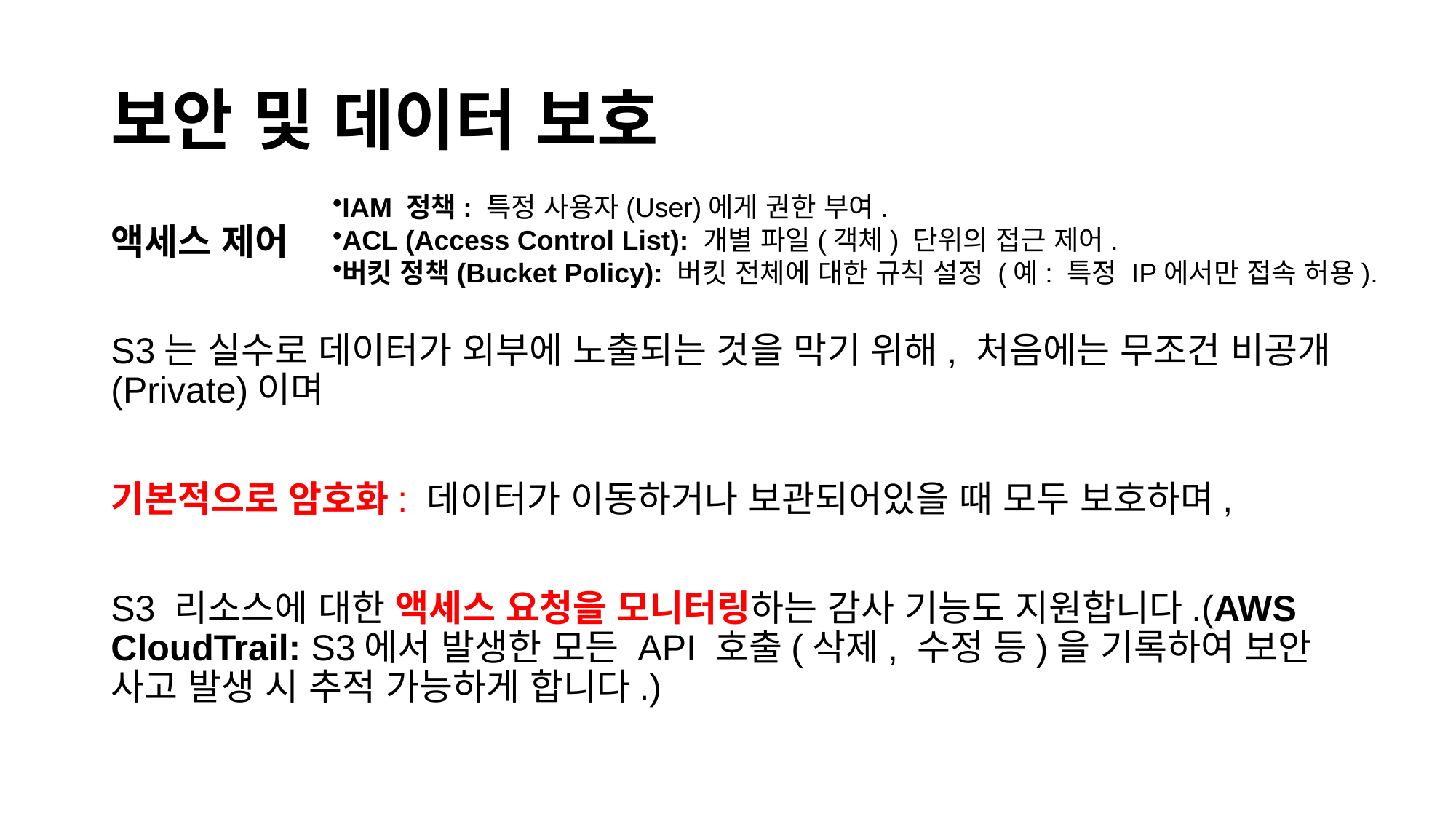

# 보안 및 데이터 보호
IAM 정책: 특정 사용자(User)에게 권한 부여.
ACL (Access Control List): 개별 파일(객체) 단위의 접근 제어.
버킷 정책(Bucket Policy): 버킷 전체에 대한 규칙 설정 (예: 특정 IP에서만 접속 허용).
액세스 제어

S3는 실수로 데이터가 외부에 노출되는 것을 막기 위해, 처음에는 무조건 비공개(Private)이며

기본적으로 암호화: 데이터가 이동하거나 보관되어있을 때 모두 보호하며,

S3 리소스에 대한 액세스 요청을 모니터링하는 감사 기능도 지원합니다.(AWS CloudTrail: S3에서 발생한 모든 API 호출(삭제, 수정 등)을 기록하여 보안 사고 발생 시 추적 가능하게 합니다.)